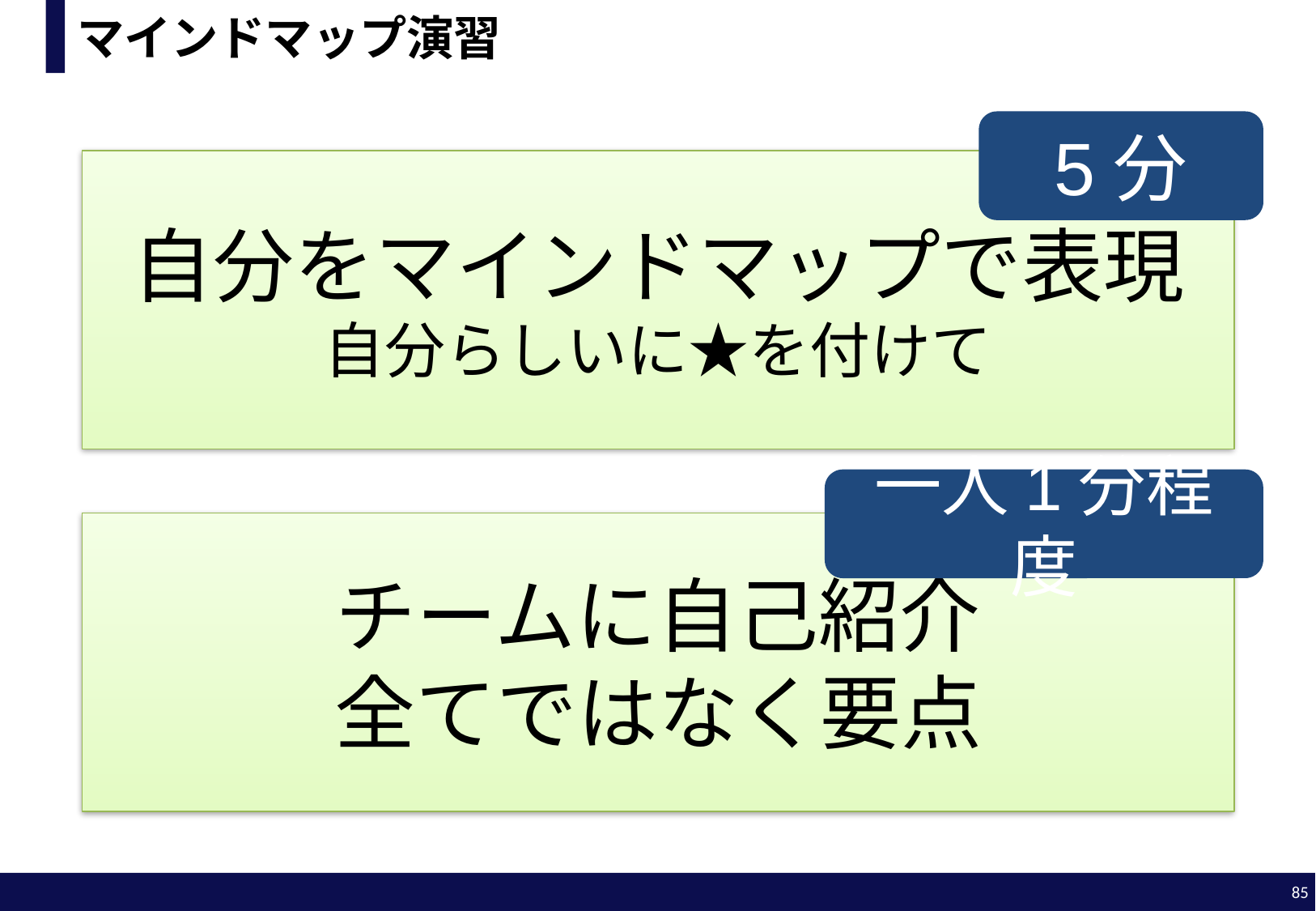

# マインドマップ演習
5分
自分をマインドマップで表現
自分らしいに★を付けて
一人1分程度
チームに自己紹介
全てではなく要点